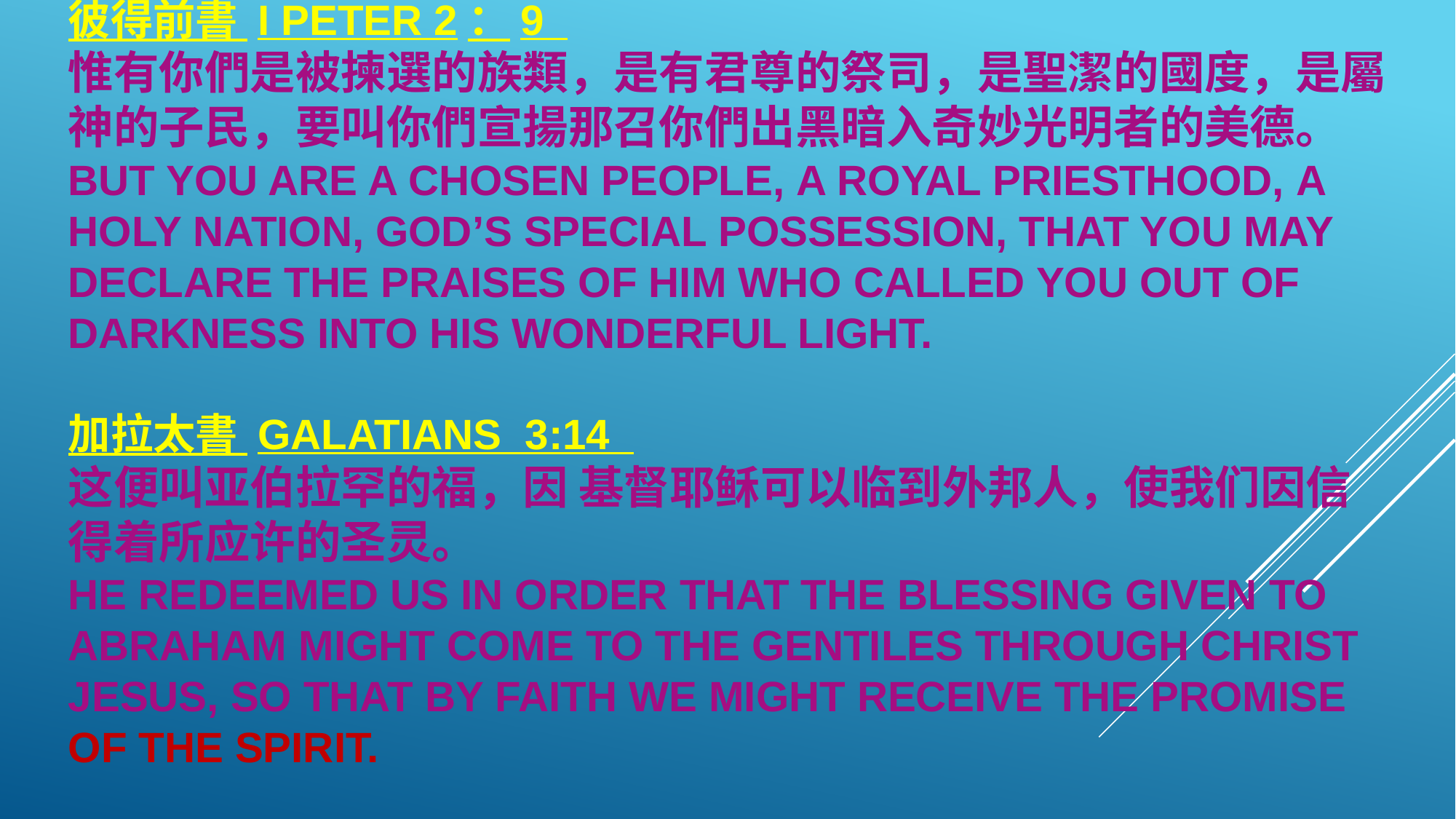

# 彼得前書 I PETER 2：9 惟有你們是被揀選的族類，是有君尊的祭司，是聖潔的國度，是屬 神的子民，要叫你們宣揚那召你們出黑暗入奇妙光明者的美德。 BUT YOU ARE A CHOSEN PEOPLE, A ROYAL PRIESTHOOD, A HOLY NATION, GOD’S SPECIAL POSSESSION, THAT YOU MAY DECLARE THE PRAISES OF HIM WHO CALLED YOU OUT OF DARKNESS INTO HIS WONDERFUL LIGHT.  加拉太書 GALATIANS  3:14 这便叫亚伯拉罕的福，因 基督耶稣可以临到外邦人，使我们因信得着所应许的圣灵。 HE REDEEMED US IN ORDER THAT THE BLESSING GIVEN TO ABRAHAM MIGHT COME TO THE GENTILES THROUGH CHRIST JESUS, SO THAT BY FAITH WE MIGHT RECEIVE THE PROMISE OF THE SPIRIT.